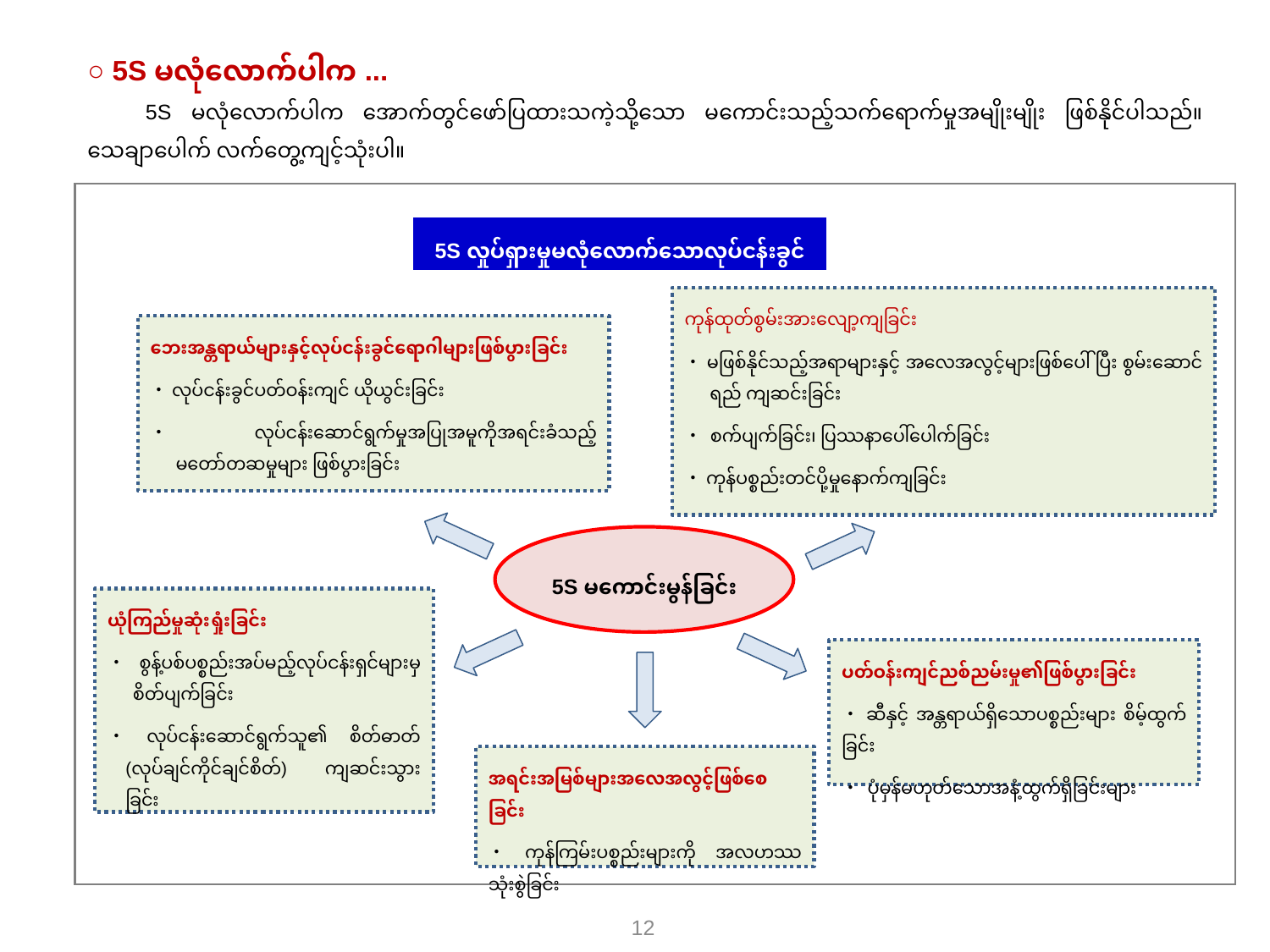

○ 5S မလုံလောက်ပါက ...
　 5S မလုံလောက်ပါက အောက်တွင်ဖော်ပြထားသကဲ့သို့သော မကောင်းသည့်သက်ရောက်မှုအမျိုးမျိုး ဖြစ်နိုင်ပါသည်။ သေချာပေါက် လက်တွေ့ကျင့်သုံးပါ။

5S လှုပ်ရှားမှုမလုံလောက်သောလုပ်ငန်းခွင်
ကုန်ထုတ်စွမ်းအားလျော့ကျခြင်း
・မဖြစ်နိုင်သည့်အရာများနှင့် အလေအလွင့်များဖြစ်ပေါ်ပြီး စွမ်းဆောင်ရည် ကျဆင်းခြင်း
・ စက်ပျက်ခြင်း၊ ပြဿနာပေါ်ပေါက်ခြင်း
・ကုန်ပစ္စည်းတင်ပို့မှုနောက်ကျခြင်း
ဘေးအန္တရာယ်များနှင့်လုပ်ငန်းခွင်ရောဂါများဖြစ်ပွားခြင်း
・လုပ်ငန်းခွင်ပတ်ဝန်းကျင် ယိုယွင်းခြင်း
・လုပ်ငန်းဆောင်ရွက်မှုအပြုအမူကိုအရင်းခံသည့် မတော်တဆမှုများ ဖြစ်ပွားခြင်း

5S မကောင်းမွန်ခြင်း

ယုံကြည်မှုဆုံးရှုံးခြင်း
・စွန့်ပစ်ပစ္စည်းအပ်မည့်လုပ်ငန်းရှင်များမှ စိတ်ပျက်ခြင်း
・လုပ်ငန်းဆောင်ရွက်သူ၏ စိတ်ဓာတ် (လုပ်ချင်ကိုင်ချင်စိတ်) ကျဆင်းသွားခြင်း

ပတ်ဝန်းကျင်ညစ်ညမ်းမှု၏ဖြစ်ပွားခြင်း
・ဆီနှင့် အန္တရာယ်ရှိသောပစ္စည်းများ စိမ့်ထွက်ခြင်း
・ ပုံမှန်မဟုတ်သောအနံ့ထွက်ရှိခြင်းများ

အရင်းအမြစ်များအလေအလွင့်ဖြစ်စေခြင်း
・ကုန်ကြမ်းပစ္စည်းများကို အလဟဿ သုံးစွဲခြင်း
12